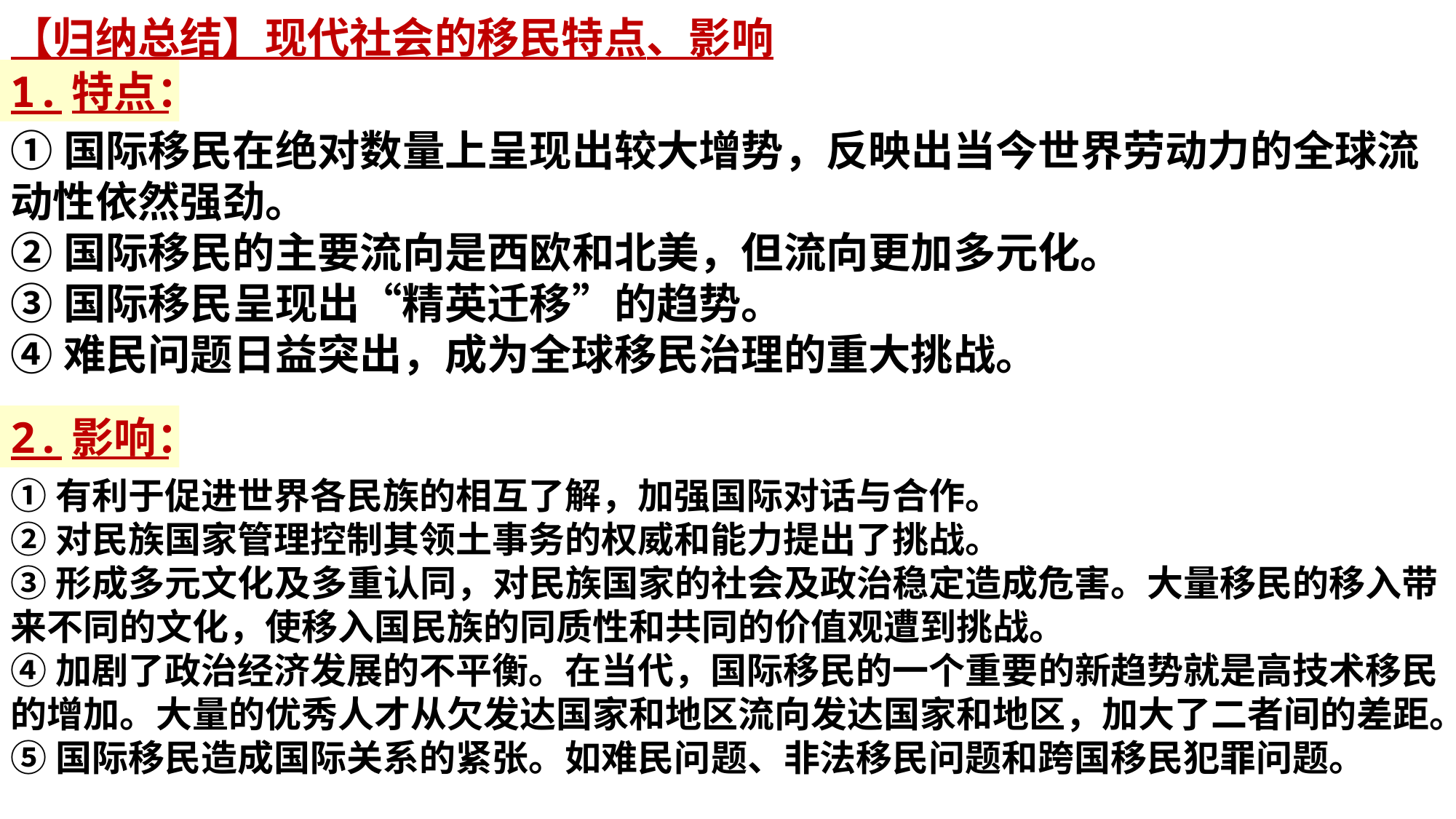

【归纳总结】现代社会的移民特点、影响
1.特点：
①国际移民在绝对数量上呈现出较大增势，反映出当今世界劳动力的全球流动性依然强劲。
②国际移民的主要流向是西欧和北美，但流向更加多元化。
③国际移民呈现出“精英迁移”的趋势。
④难民问题日益突出，成为全球移民治理的重大挑战。
2.影响：
①有利于促进世界各民族的相互了解，加强国际对话与合作。
②对民族国家管理控制其领土事务的权威和能力提出了挑战。
③形成多元文化及多重认同，对民族国家的社会及政治稳定造成危害。大量移民的移入带来不同的文化，使移入国民族的同质性和共同的价值观遭到挑战。
④加剧了政治经济发展的不平衡。在当代，国际移民的一个重要的新趋势就是高技术移民的增加。大量的优秀人才从欠发达国家和地区流向发达国家和地区，加大了二者间的差距。
⑤国际移民造成国际关系的紧张。如难民问题、非法移民问题和跨国移民犯罪问题。